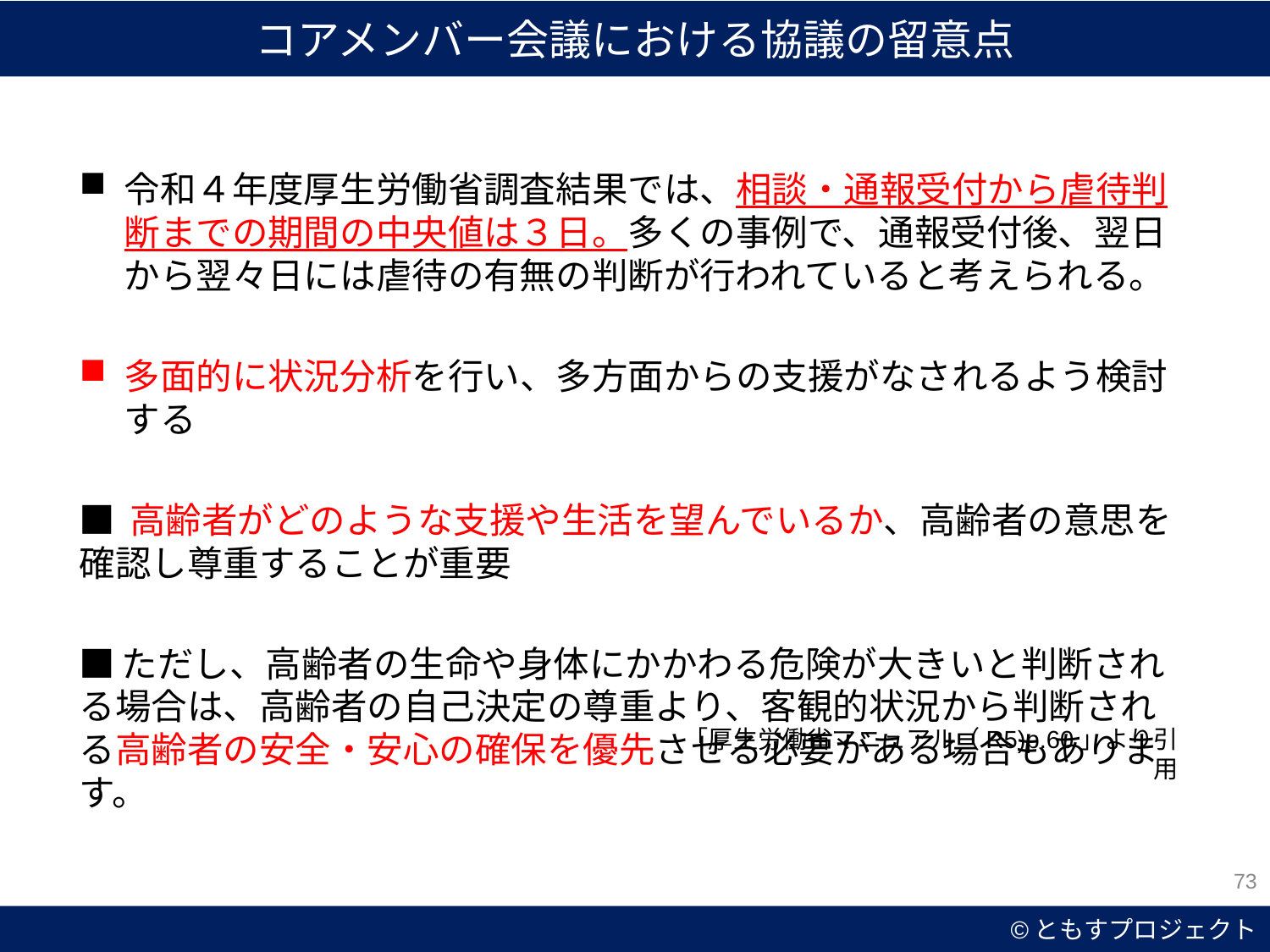

コアメンバー会議における協議の留意点
令和４年度厚生労働省調査結果では、相談・通報受付から虐待判断までの期間の中央値は３日。多くの事例で、通報受付後、翌日から翌々日には虐待の有無の判断が行われていると考えられる。

多面的に状況分析を行い、多方面からの支援がなされるよう検討する

■ 高齢者がどのような支援や生活を望んでいるか、高齢者の意思を確認し尊重することが重要

■ただし、高齢者の生命や身体にかかわる危険が大きいと判断される場合は、高齢者の自己決定の尊重より、客観的状況から判断される高齢者の安全・安心の確保を優先させる必要がある場合もあります。
「厚生労働省マニュアル（R5)p.60」より引用
73
©ともすプロジェクト